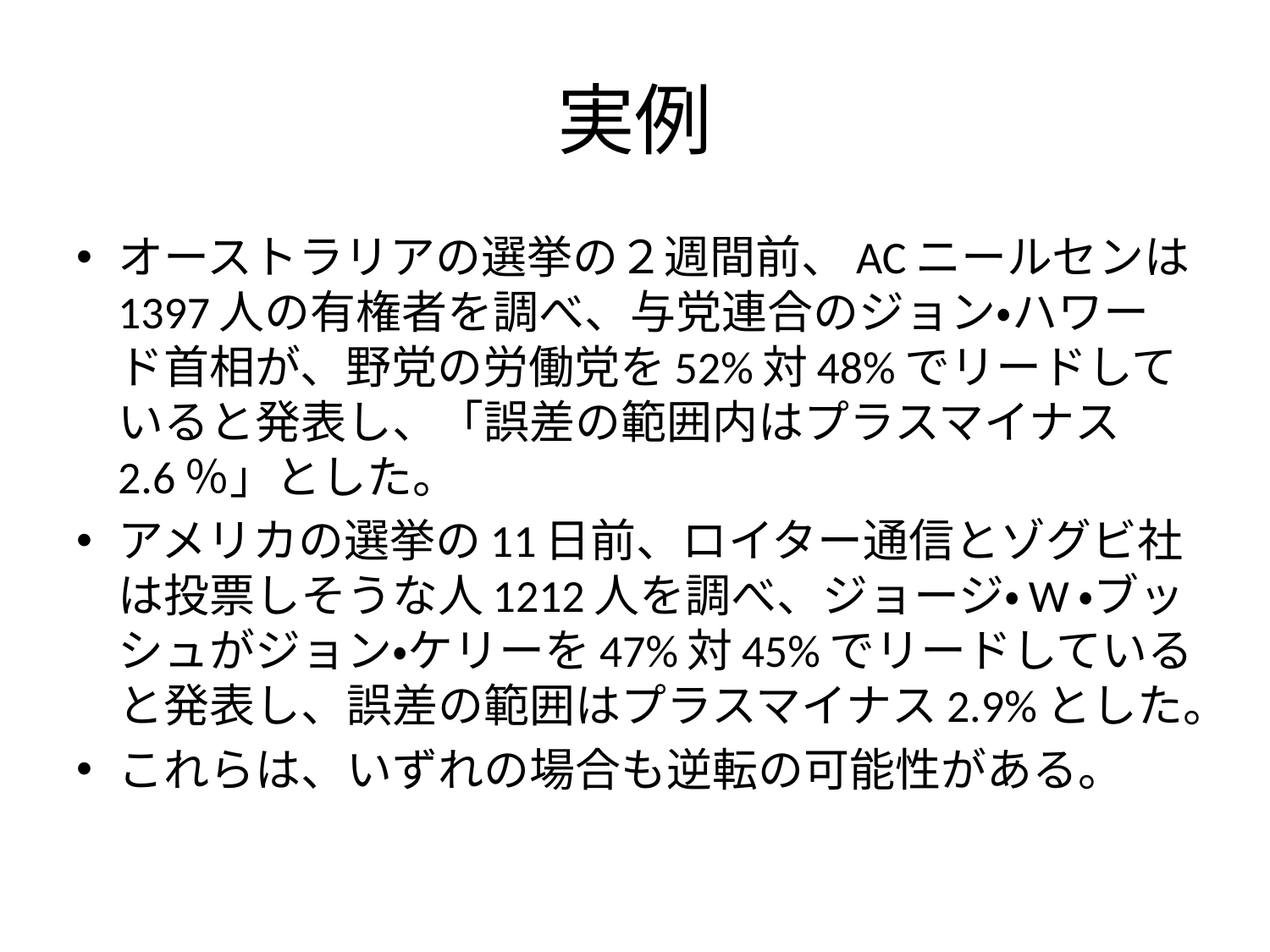

# 実例
オーストラリアの選挙の２週間前、ACニールセンは1397人の有権者を調べ、与党連合のジョン・ハワード首相が、野党の労働党を52%対48%でリードしていると発表し、「誤差の範囲内はプラスマイナス2.6％」とした。
アメリカの選挙の11日前、ロイター通信とゾグビ社は投票しそうな人1212人を調べ、ジョージ・W・ブッシュがジョン・ケリーを47%対45%でリードしていると発表し、誤差の範囲はプラスマイナス2.9%とした。
これらは、いずれの場合も逆転の可能性がある。